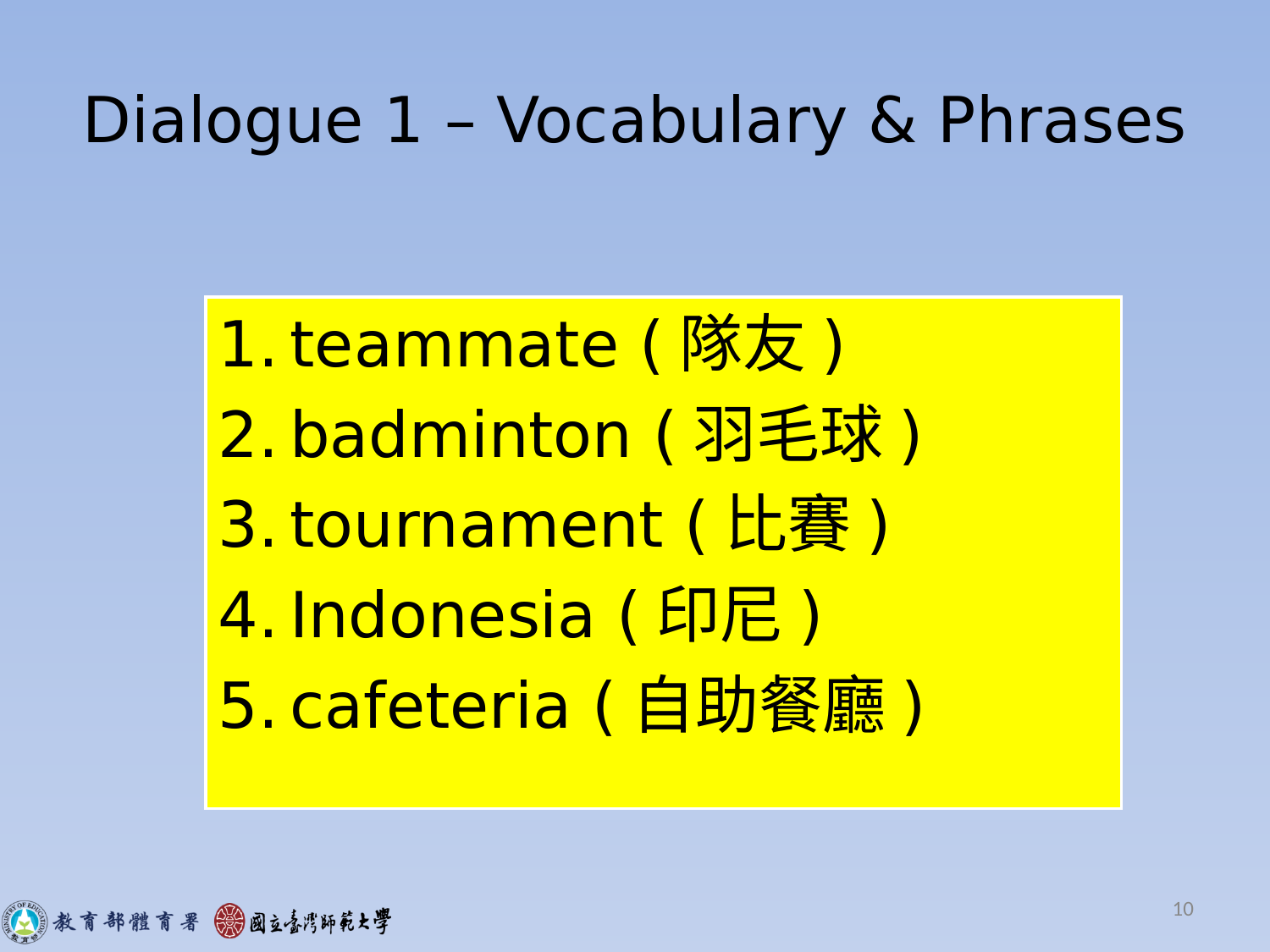

# Dialogue 1 – Vocabulary & Phrases
teammate (隊友)
badminton (羽毛球)
tournament (比賽)
Indonesia (印尼)
cafeteria (自助餐廳)

10